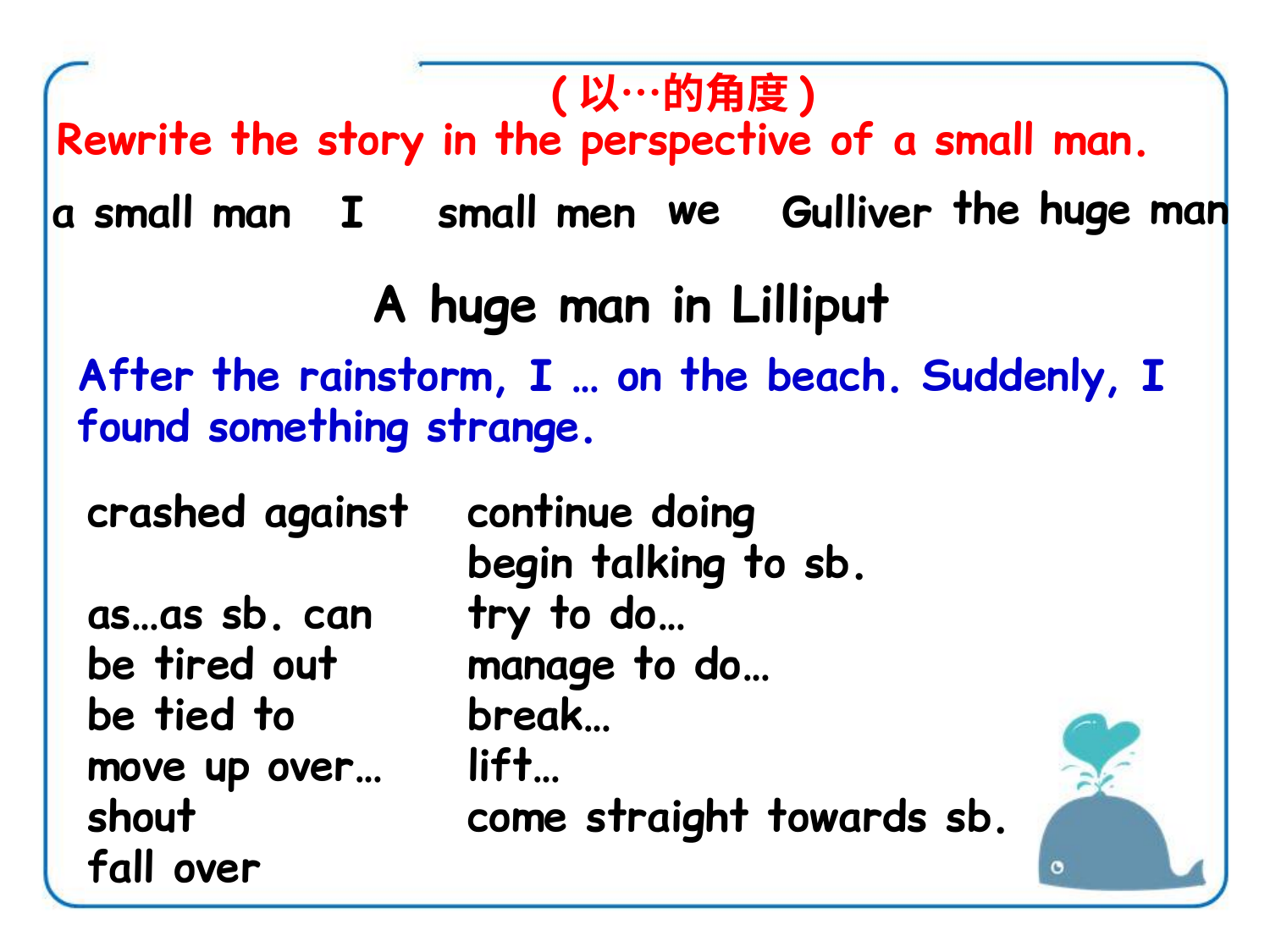

(以…的角度)
Rewrite the story in the perspective of a small man.
we
the huge man
a small man        small men        Gulliver
I
A huge man in Lilliput
After the rainstorm, I … on the beach. Suddenly, I found something strange.
crashed against
as…as sb. can
be tired out
be tied to
move up over…
shout
fall over
continue doing
begin talking to sb.
try to do…
manage to do…
break…
lift…
come straight towards sb.